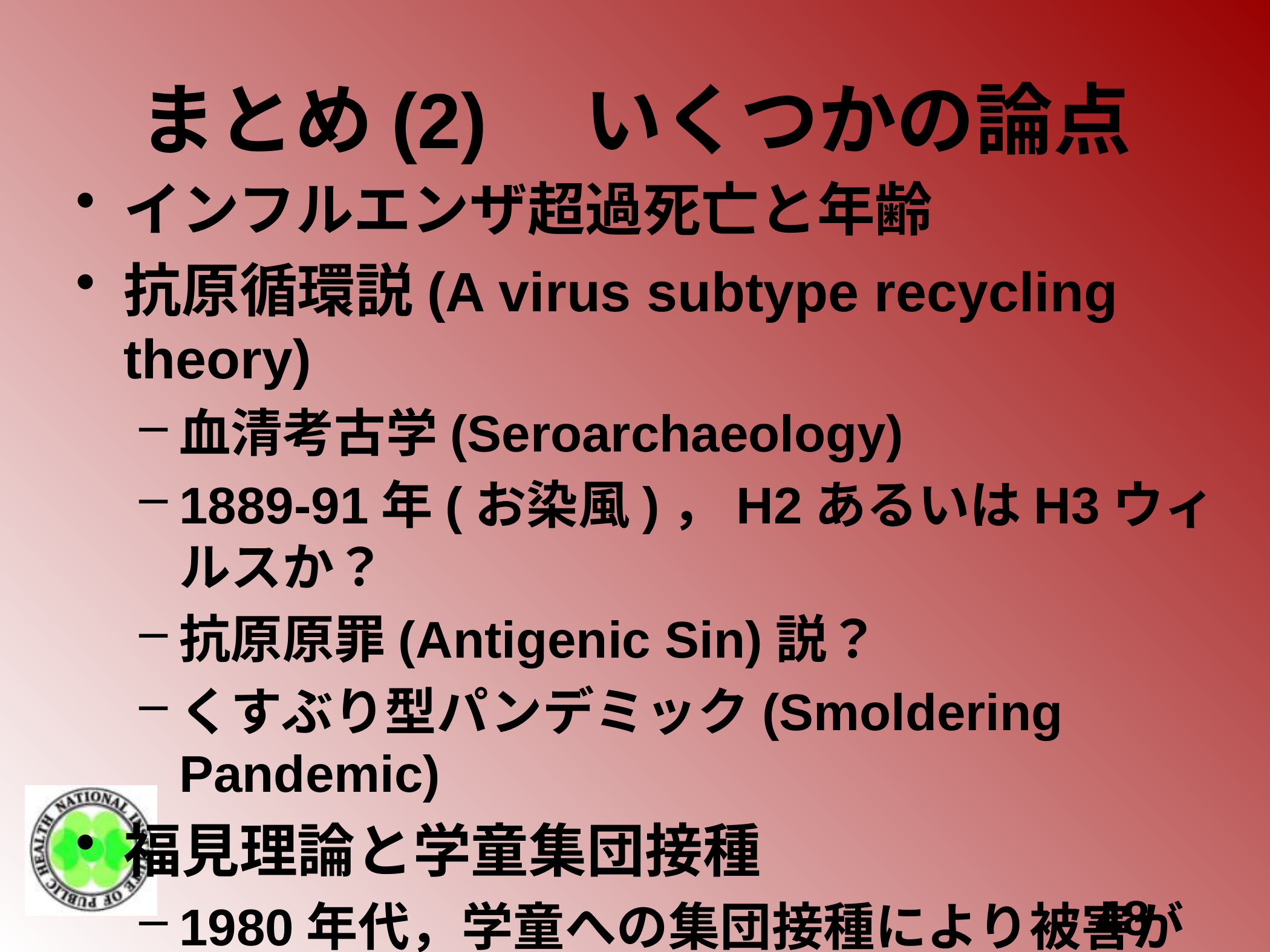

# まとめ(2)　いくつかの論点
インフルエンザ超過死亡と年齢
抗原循環説(A virus subtype recycling theory)
血清考古学(Seroarchaeology)
1889-91年(お染風)，H2あるいはH3ウィルスか？
抗原原罪(Antigenic Sin)説？
くすぶり型パンデミック(Smoldering Pandemic)
福見理論と学童集団接種
1980年代，学童への集団接種により被害が軽減されていた？